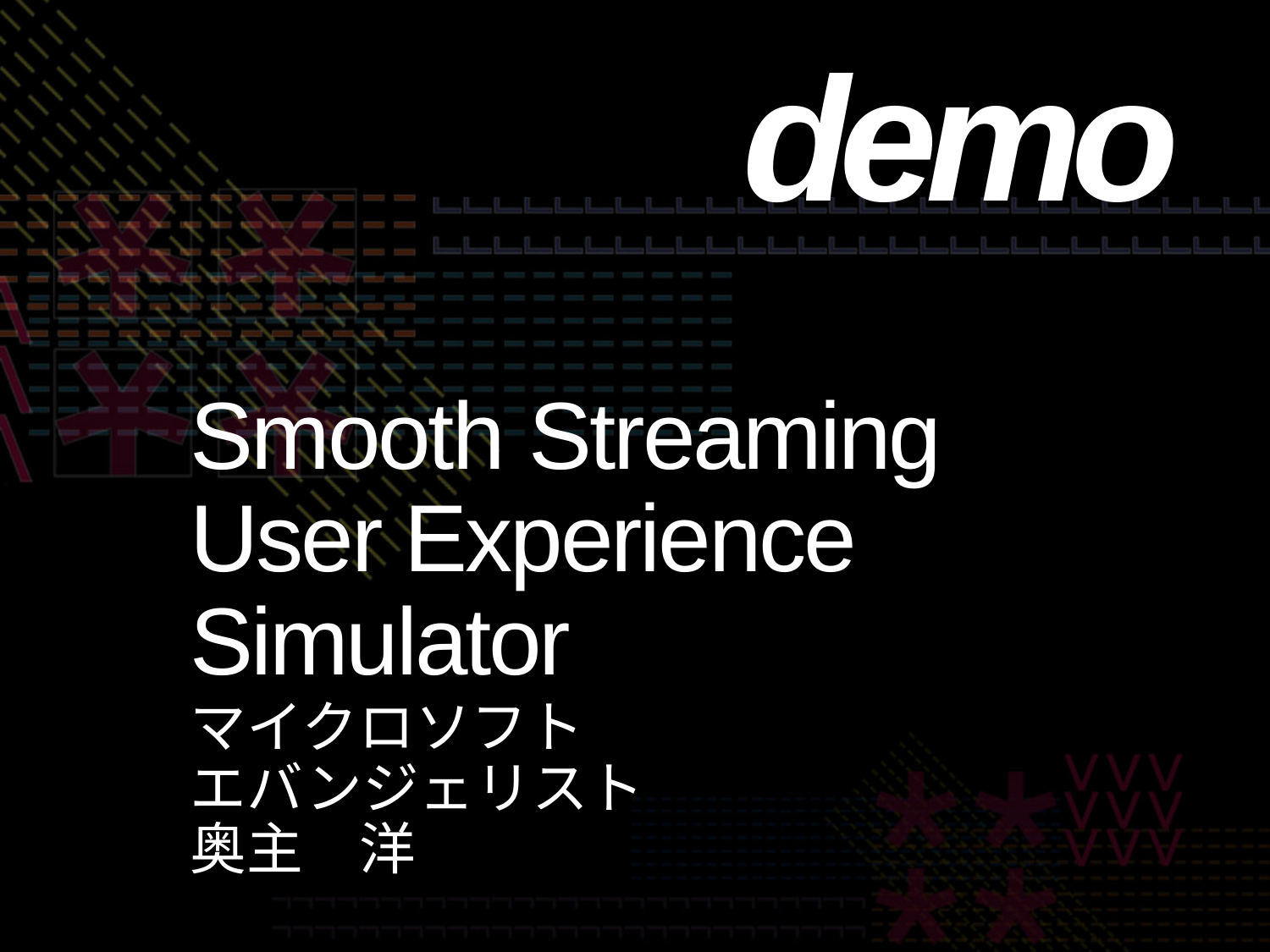

demo
# Smooth Streaming User Experience Simulator
マイクロソフト
エバンジェリスト
奥主　洋